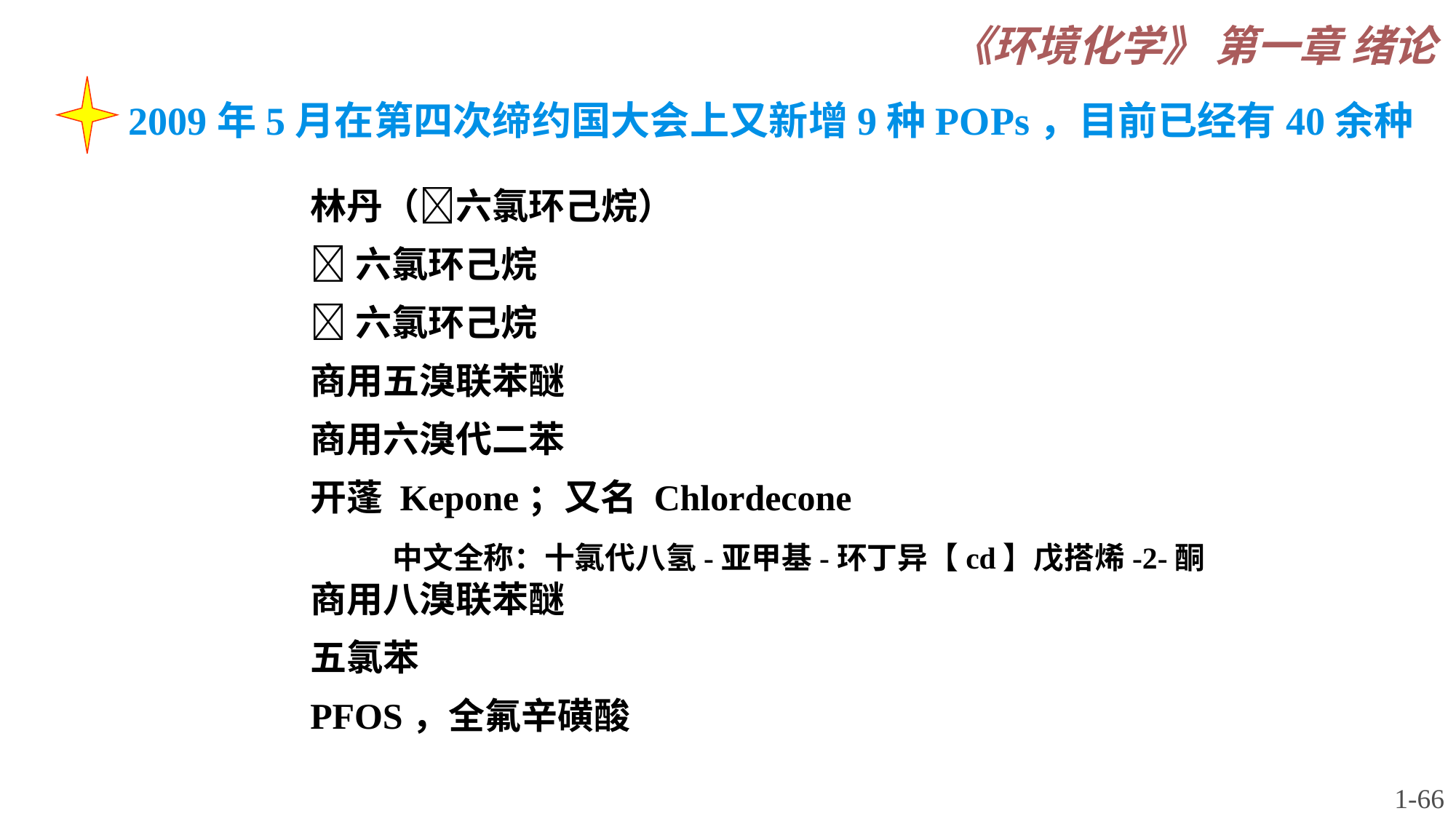

《环境化学》 第一章 绪论

# 2009年5月在第四次缔约国大会上又新增9种POPs，目前已经有40余种
林丹（γ六氯环己烷）
α六氯环己烷
β六氯环己烷
商用五溴联苯醚
商用六溴代二苯
开蓬 Kepone；又名 Chlordecone
         中文全称：十氯代八氢-亚甲基-环丁异【cd】戊搭烯-2-酮
商用八溴联苯醚
五氯苯
PFOS，全氟辛磺酸

1-66